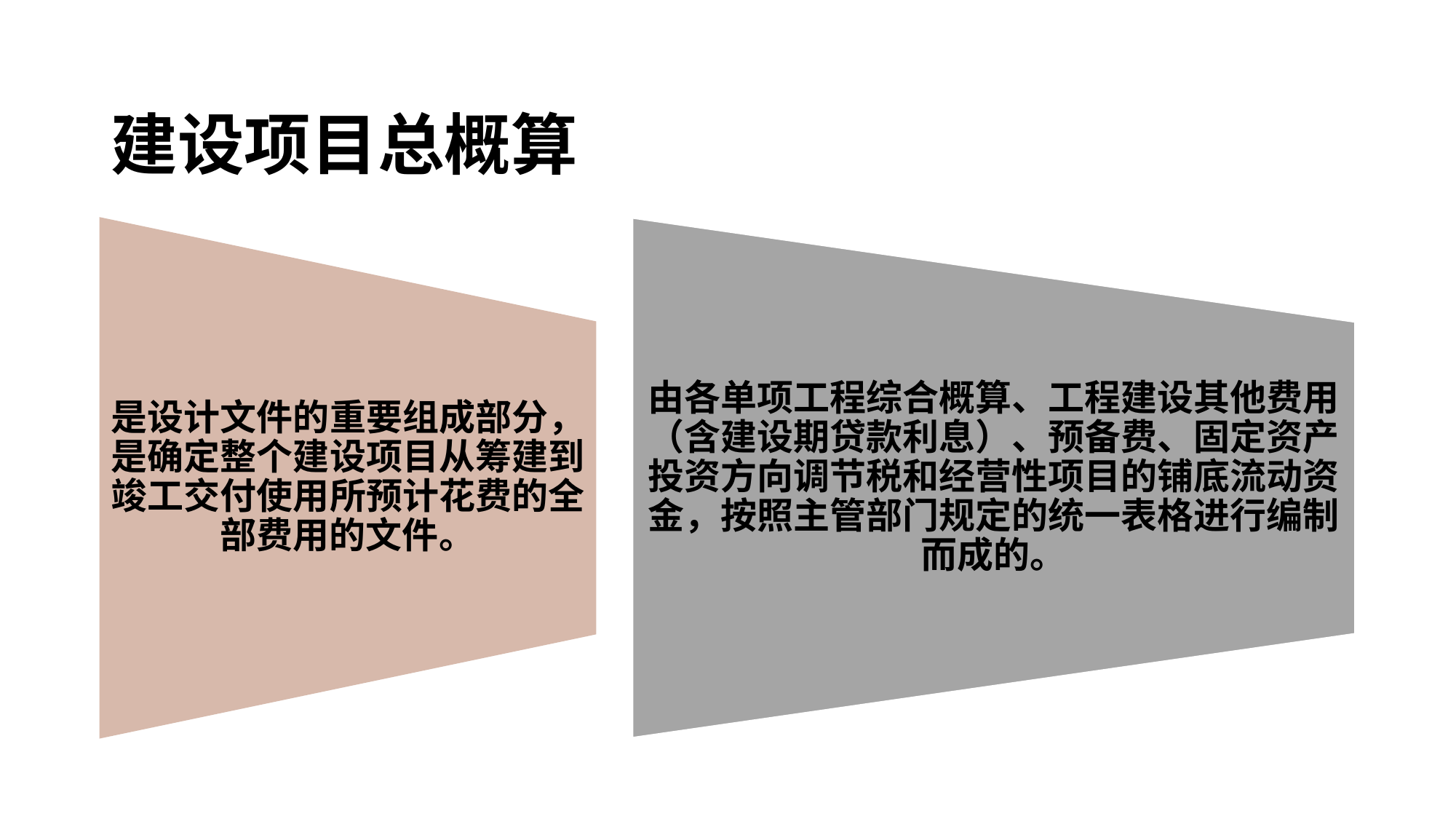

# 建设项目总概算
是设计文件的重要组成部分，是确定整个建设项目从筹建到竣工交付使用所预计花费的全部费用的文件。
由各单项工程综合概算、工程建设其他费用（含建设期贷款利息）、预备费、固定资产投资方向调节税和经营性项目的铺底流动资金，按照主管部门规定的统一表格进行编制而成的。